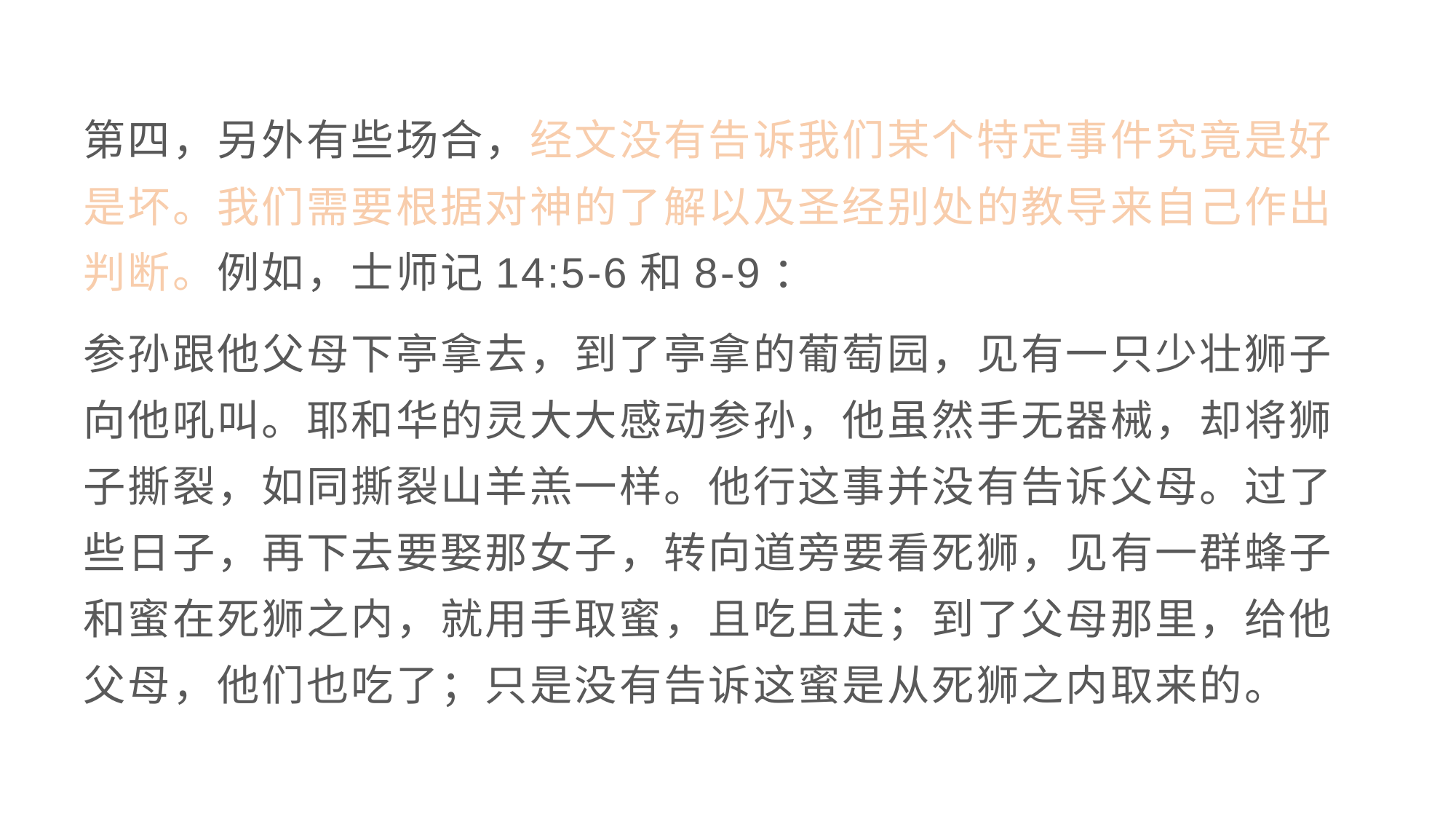

第四，另外有些场合，经文没有告诉我们某个特定事件究竟是好是坏。我们需要根据对神的了解以及圣经别处的教导来自己作出判断。例如，士师记14:5-6和8-9：
参孙跟他父母下亭拿去，到了亭拿的葡萄园，见有一只少壮狮子向他吼叫。耶和华的灵大大感动参孙，他虽然手无器械，却将狮子撕裂，如同撕裂山羊羔一样。他行这事并没有告诉父母。过了些日子，再下去要娶那女子，转向道旁要看死狮，见有一群蜂子和蜜在死狮之内，就用手取蜜，且吃且走；到了父母那里，给他父母，他们也吃了；只是没有告诉这蜜是从死狮之内取来的。